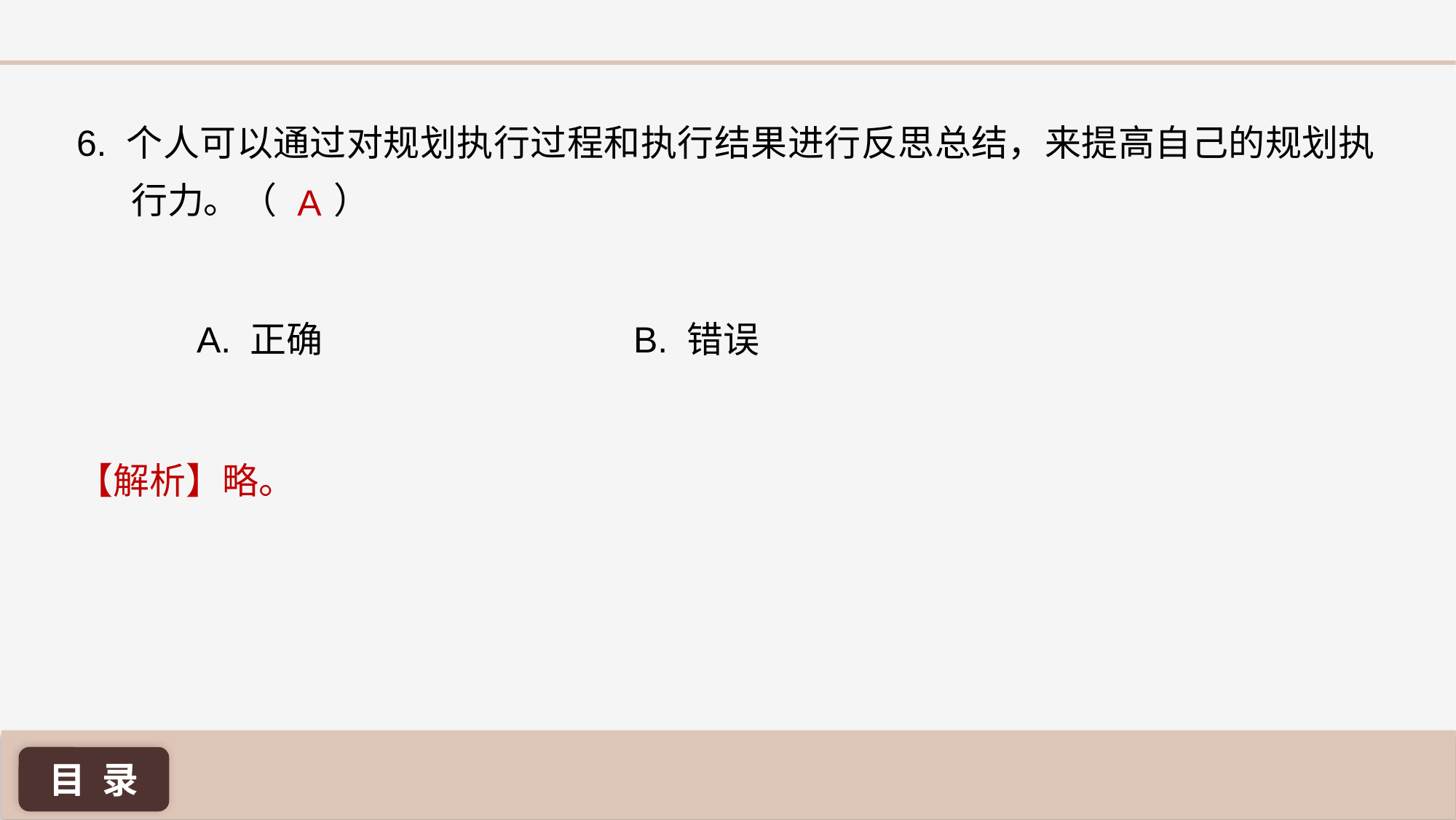

6. 个人可以通过对规划执行过程和执行结果进行反思总结，来提高自己的规划执行力。（       ）
A
A. 正确 			B. 错误
【解析】略。